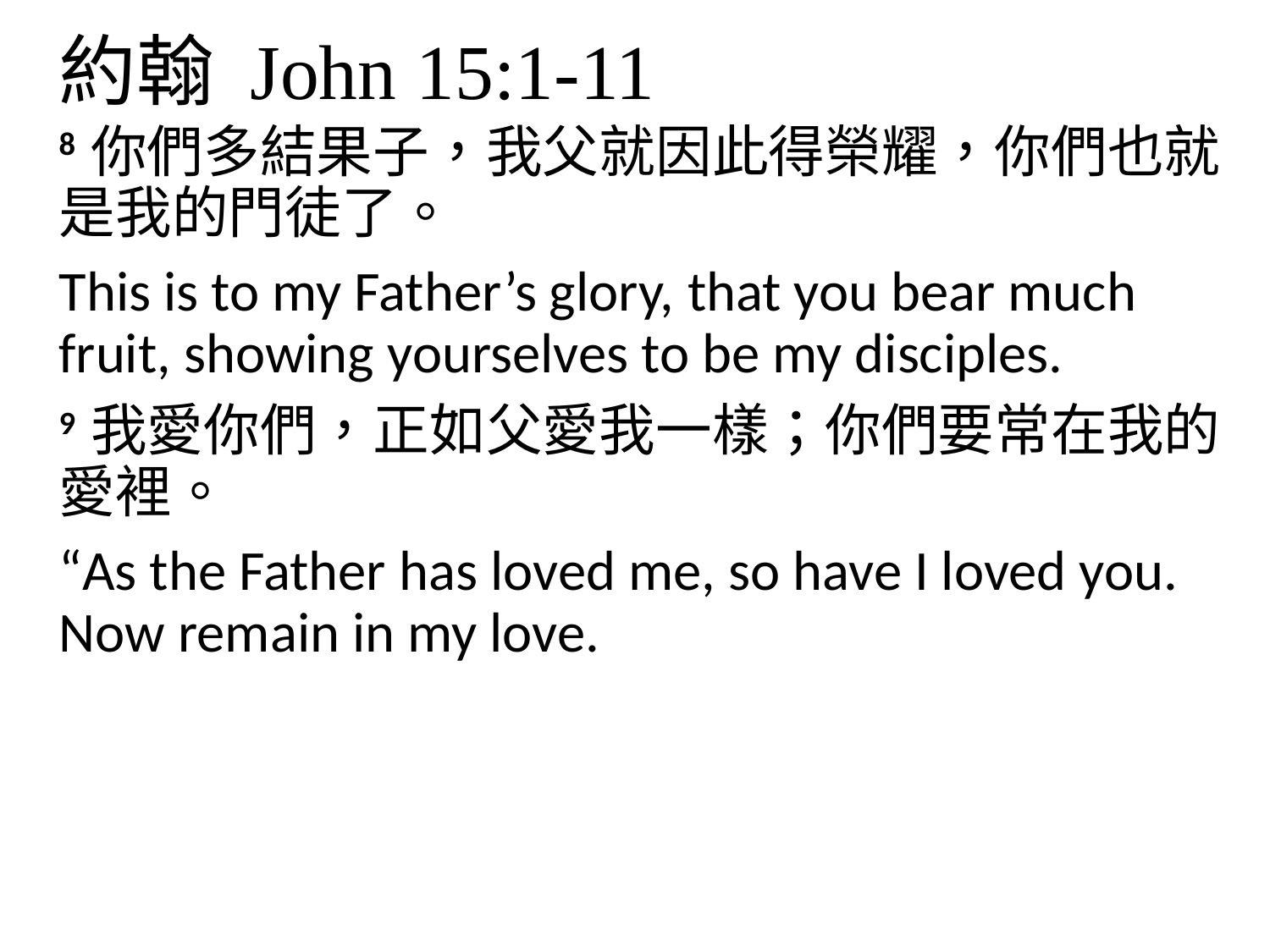

# 約翰 John 15:1-11
8 你們多結果子，我父就因此得榮耀，你們也就是我的門徒了。
This is to my Father’s glory, that you bear much fruit, showing yourselves to be my disciples.
9 我愛你們，正如父愛我一樣；你們要常在我的愛裡。
“As the Father has loved me, so have I loved you. Now remain in my love.